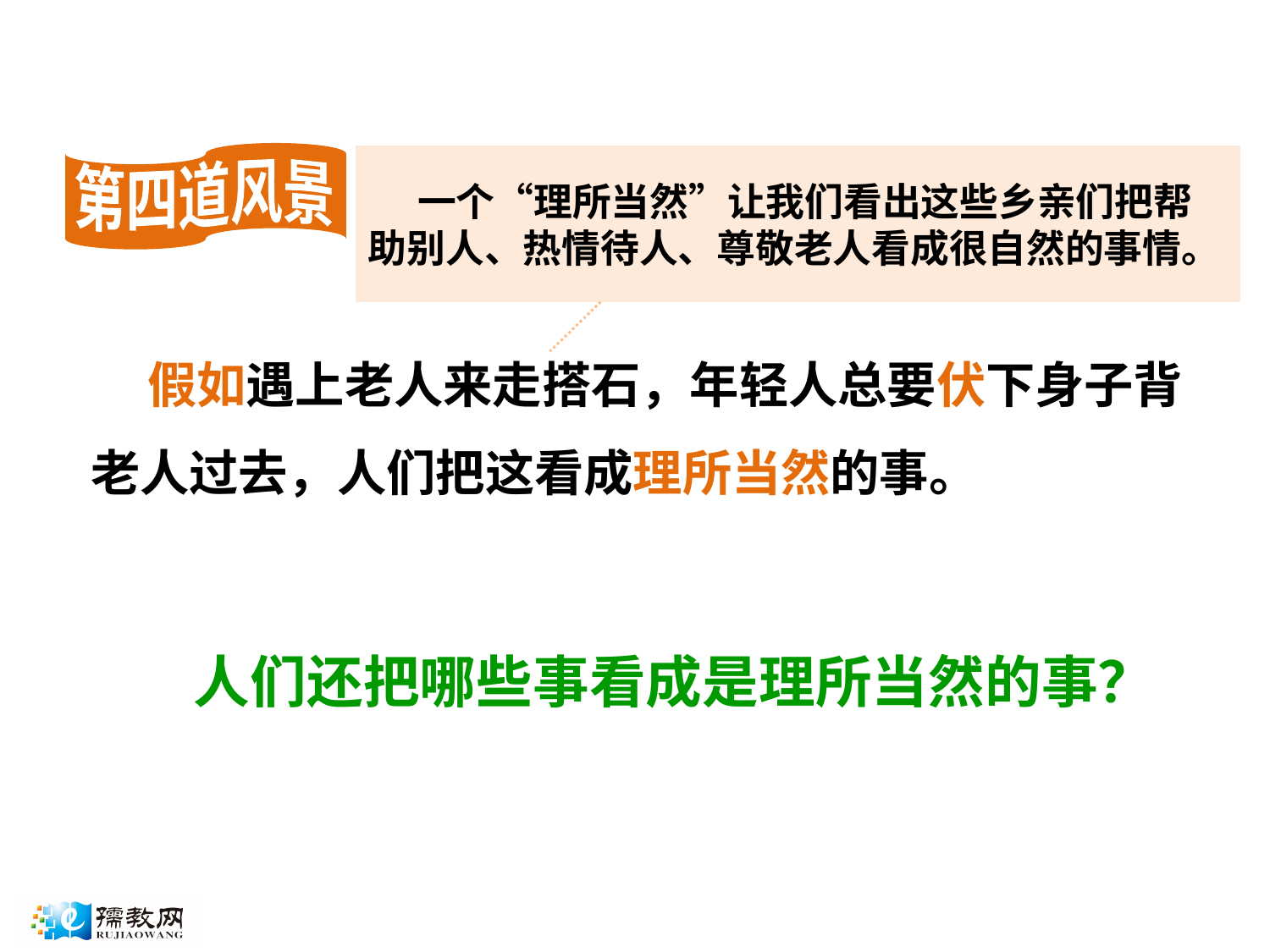

第四道风景
一个“理所当然”让我们看出这些乡亲们把帮助别人、热情待人、尊敬老人看成很自然的事情。
    假如遇上老人来走搭石，年轻人总要伏下身子背老人过去，人们把这看成理所当然的事。
人们还把哪些事看成是理所当然的事？